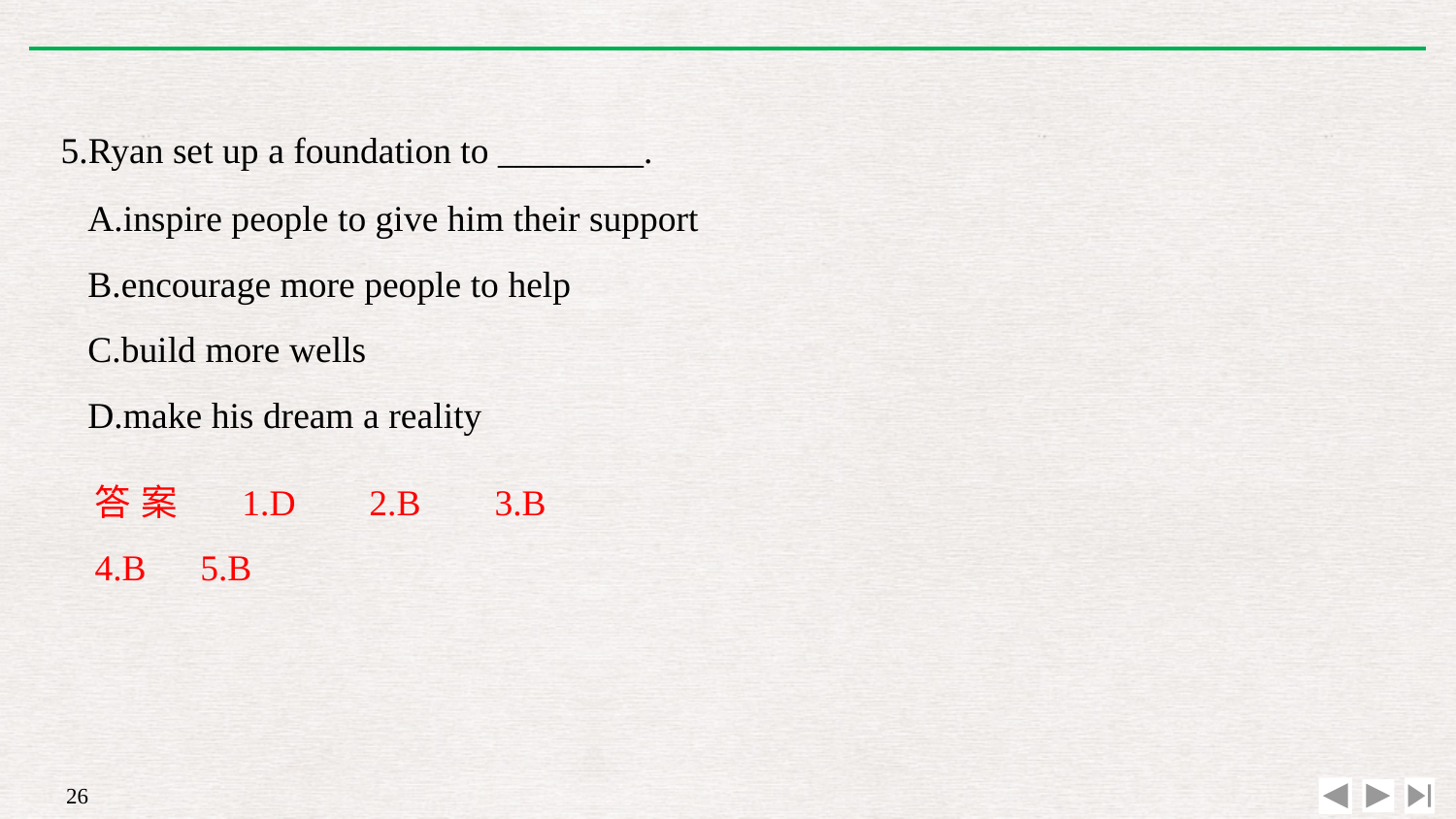

5.Ryan set up a foundation to ________.
A.inspire people to give him their support
B.encourage more people to help
C.build more wells
D.make his dream a reality
答案　1.D　2.B　3.B　4.B　5.B